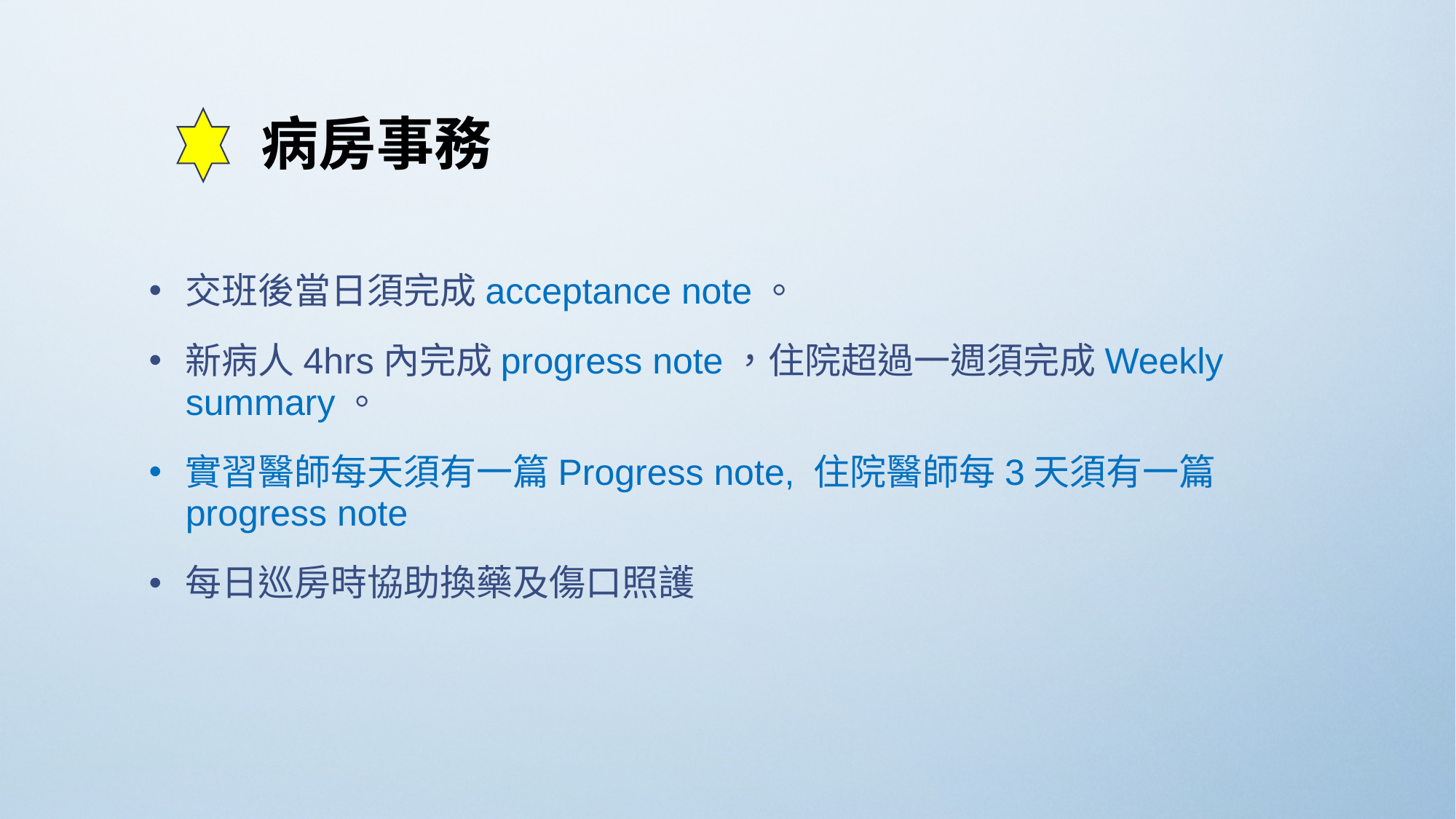

病房事務

交班後當日須完成acceptance note。
新病人4hrs內完成progress note，住院超過一週須完成Weekly summary。
實習醫師每天須有一篇Progress note, 住院醫師每3天須有一篇progress note
每日巡房時協助換藥及傷口照護